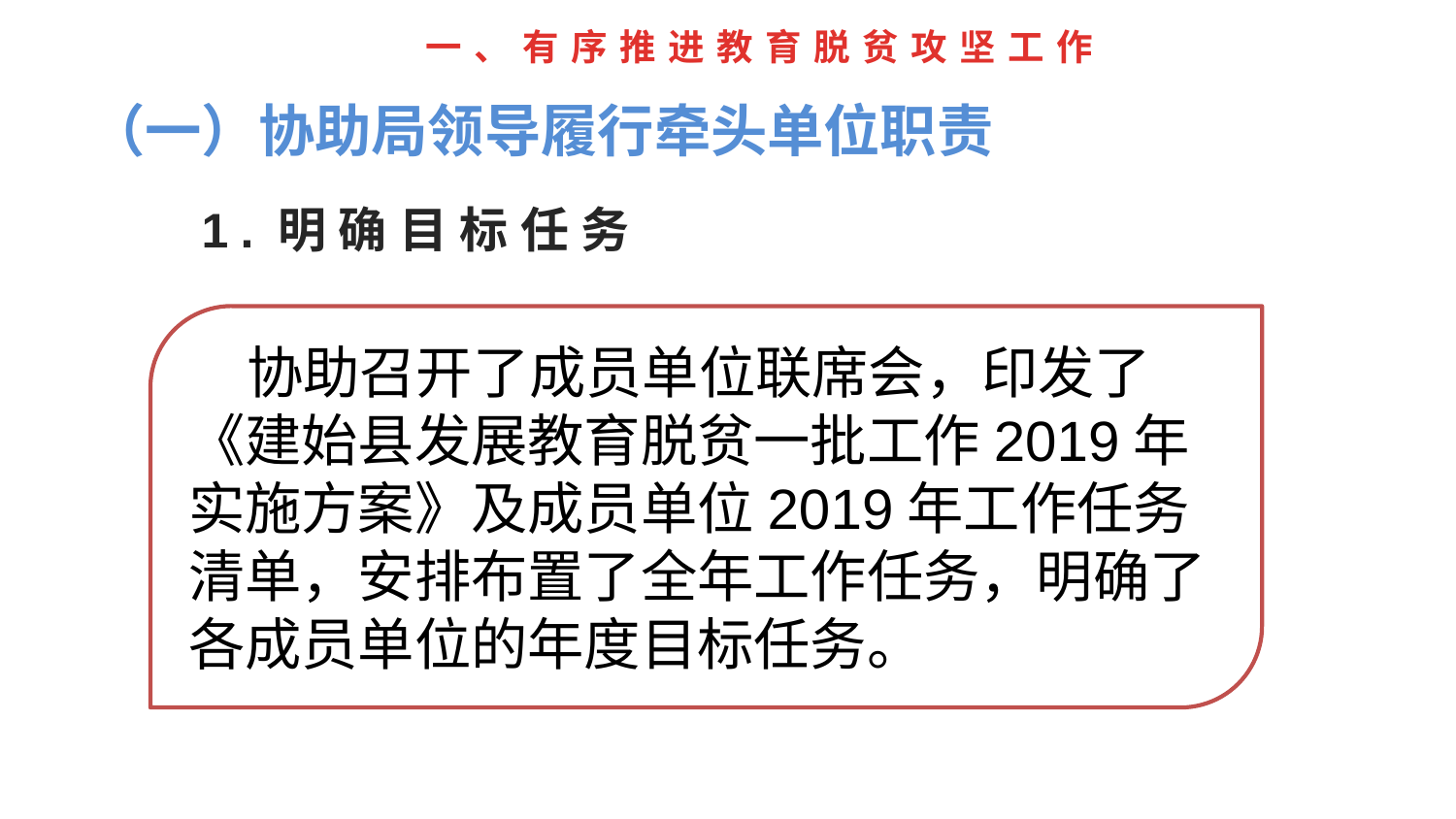

一、有序推进教育脱贫攻坚工作
（一）协助局领导履行牵头单位职责
1.明确目标任务
      协助召开了成员单位联席会，印发了《建始县发展教育脱贫一批工作2019年实施方案》及成员单位2019年工作任务清单，安排布置了全年工作任务，明确了各成员单位的年度目标任务。